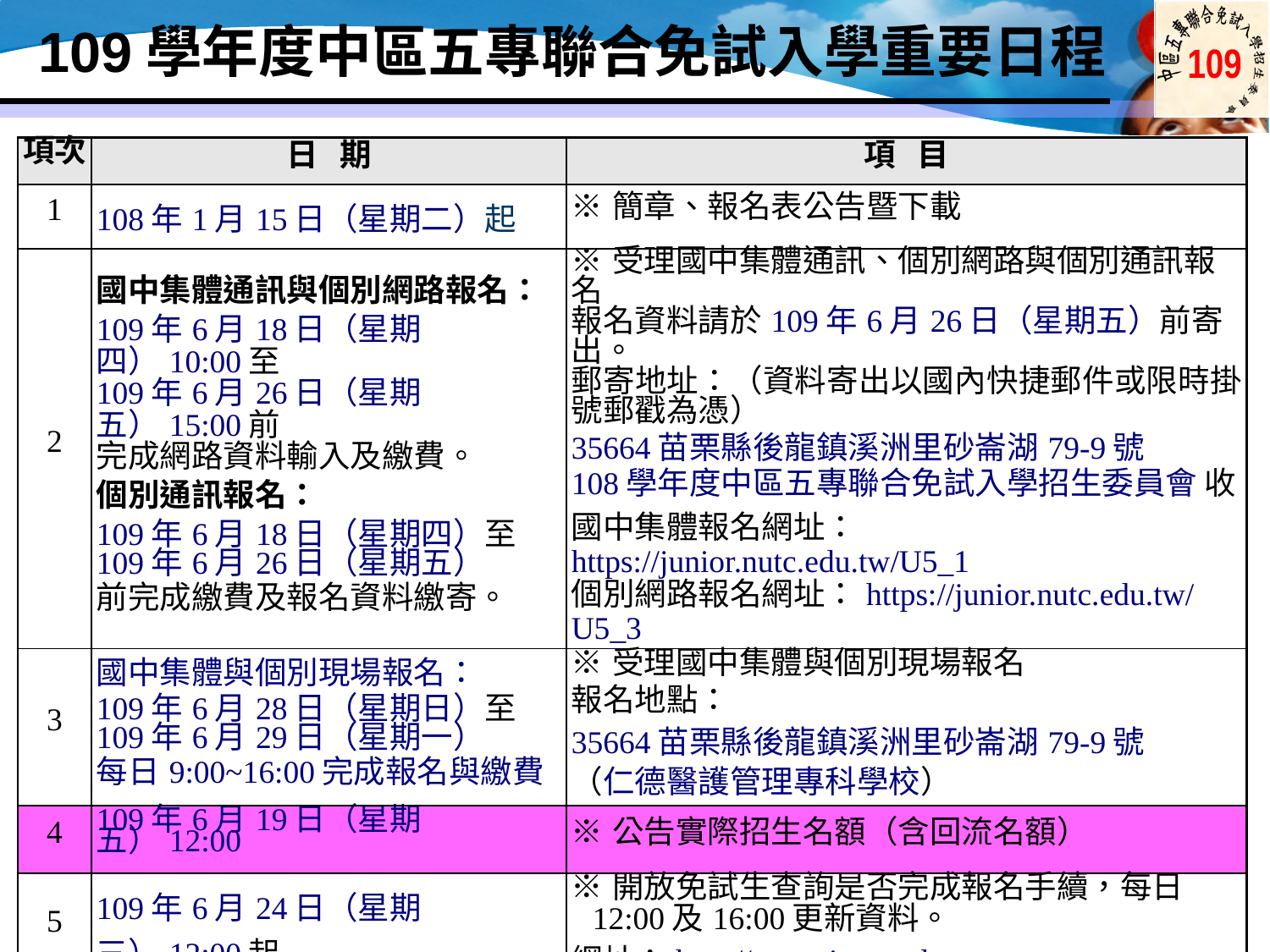

109學年度中區五專聯合免試入學重要日程
| 項次 | 日 期 | 項 目 |
| --- | --- | --- |
| 1 | 108年1月15日（星期二）起 | ※簡章、報名表公告暨下載 |
| 2 | 國中集體通訊與個別網路報名： 109年6月18日（星期四）10:00至 109年6月26日（星期五）15:00前 完成網路資料輸入及繳費。 個別通訊報名： 109年6月18日（星期四）至 109年6月26日（星期五） 前完成繳費及報名資料繳寄。 | ※受理國中集體通訊、個別網路與個別通訊報名 報名資料請於109年6月26日（星期五）前寄出。 郵寄地址：（資料寄出以國內快捷郵件或限時掛號郵戳為憑） 35664苗栗縣後龍鎮溪洲里砂崙湖79-9號 108學年度中區五專聯合免試入學招生委員會 收 國中集體報名網址： https://junior.nutc.edu.tw/U5\_1 個別網路報名網址：https://junior.nutc.edu.tw/U5\_3 |
| 3 | 國中集體與個別現場報名： 109年6月28日（星期日）至 109年6月29日（星期一） 每日9:00~16:00完成報名與繳費 | ※受理國中集體與個別現場報名 報名地點： 35664苗栗縣後龍鎮溪洲里砂崙湖79-9號 （仁德醫護管理專科學校） |
| 4 | 109年6月19日（星期五）12:00 | ※公告實際招生名額（含回流名額） |
| 5 | 109年6月24日（星期三）12:00起 | ※開放免試生查詢是否完成報名手續，每日12:00及16:00更新資料。 網址：http://exam.jente.edu.tw |